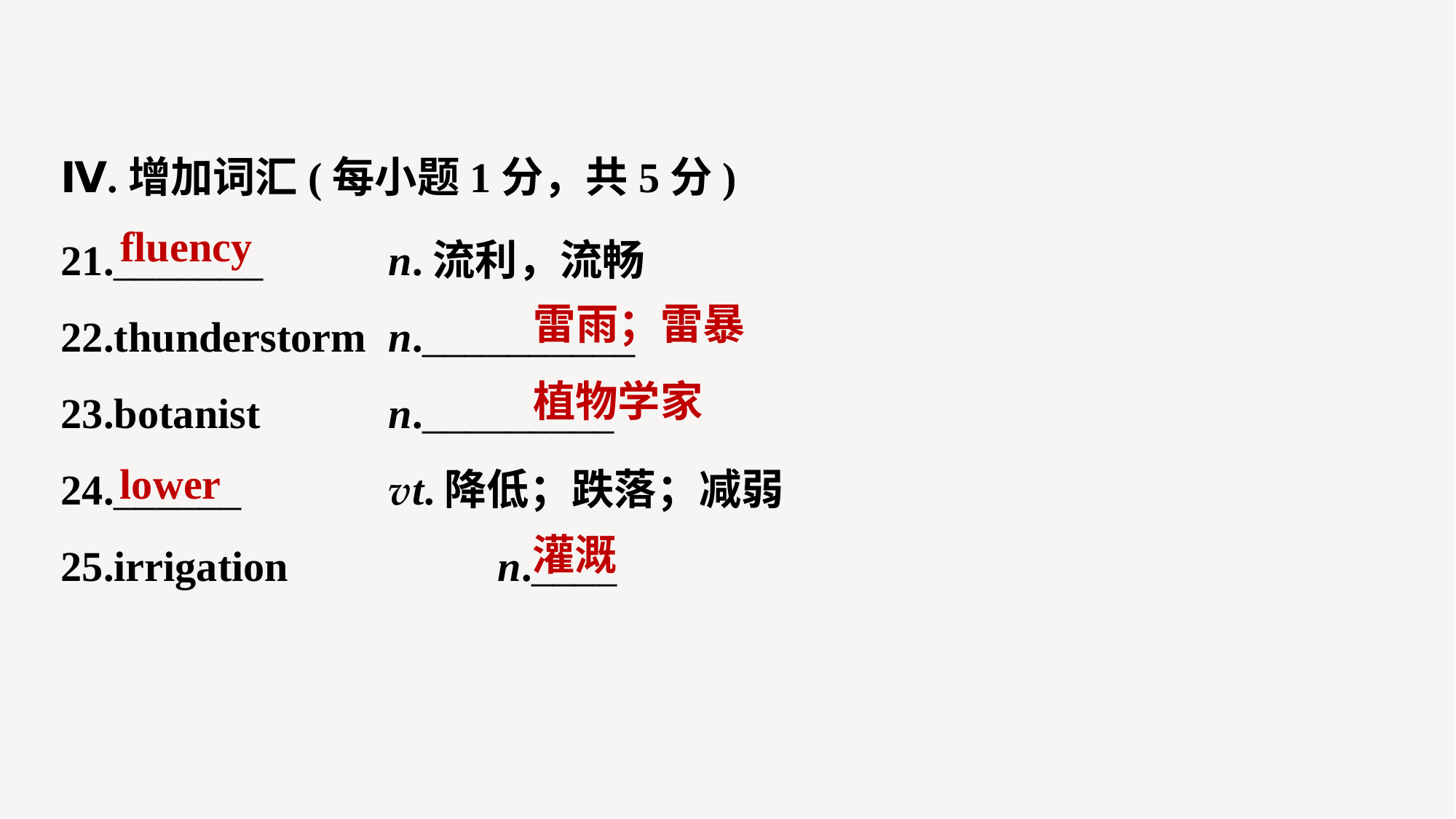

Ⅳ.增加词汇(每小题1分，共5分)
21._______ 		n.流利，流畅
22.thunderstorm 	n.__________
23.botanist 		n._________
24.______ 		vt.降低；跌落；减弱
25.irrigation 		n.____
fluency
雷雨；雷暴
植物学家
lower
灌溉